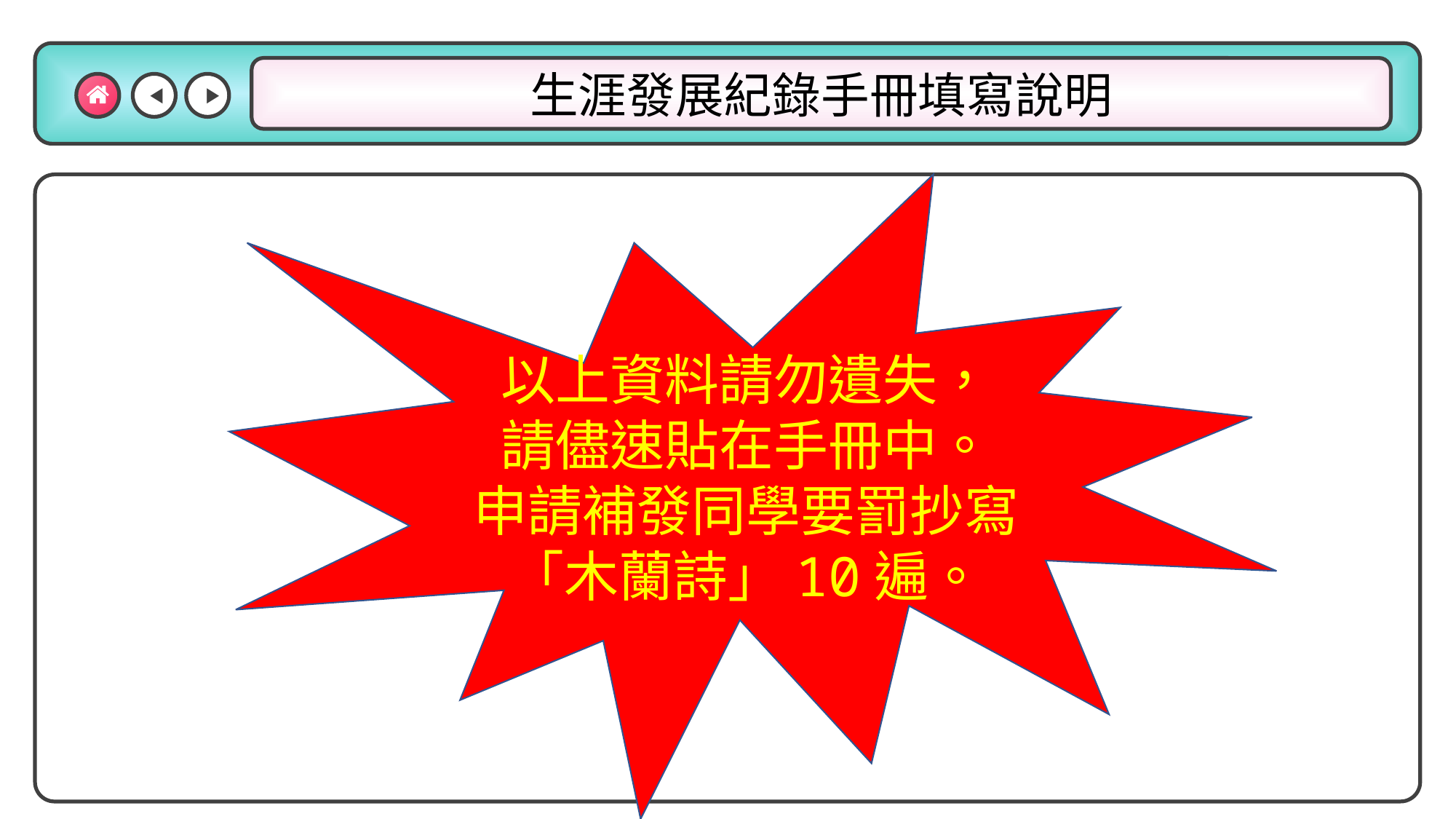

◀
▶

生涯發展紀錄手冊填寫說明

以上資料請勿遺失，
請儘速貼在手冊中。
申請補發同學要罰抄寫「木蘭詩」10遍。